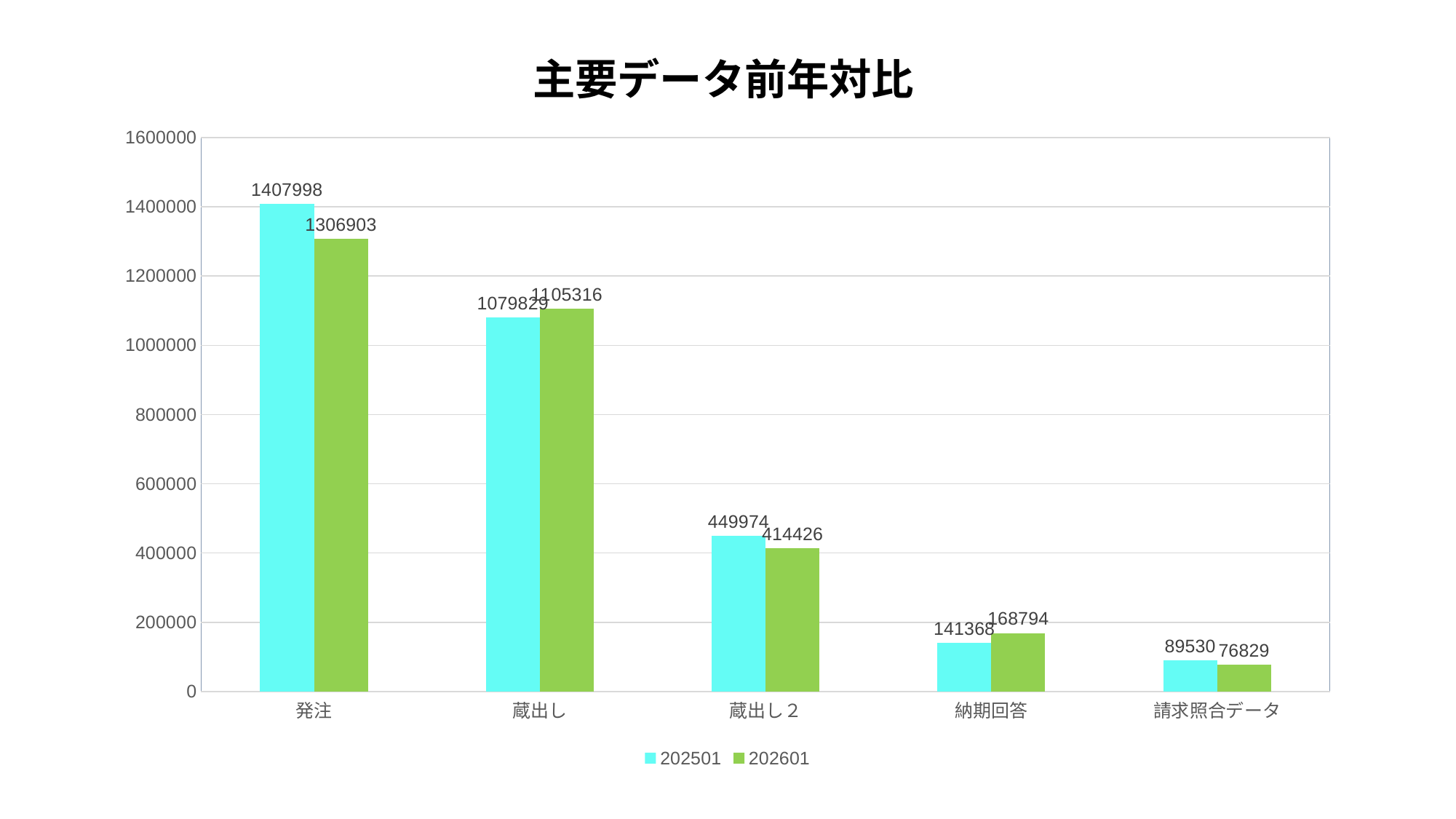

# 主要データ前年対比

### Chart

| Category | 202501 | 202601 |
|---|---|---|
| 発注 | 1407998.0 | 1306903.0 |
| 蔵出し | 1079829.0 | 1105316.0 |
| 蔵出し２ | 449974.0 | 414426.0 |
| 納期回答 | 141368.0 | 168794.0 |
| 請求照合データ | 89530.0 | 76829.0 |